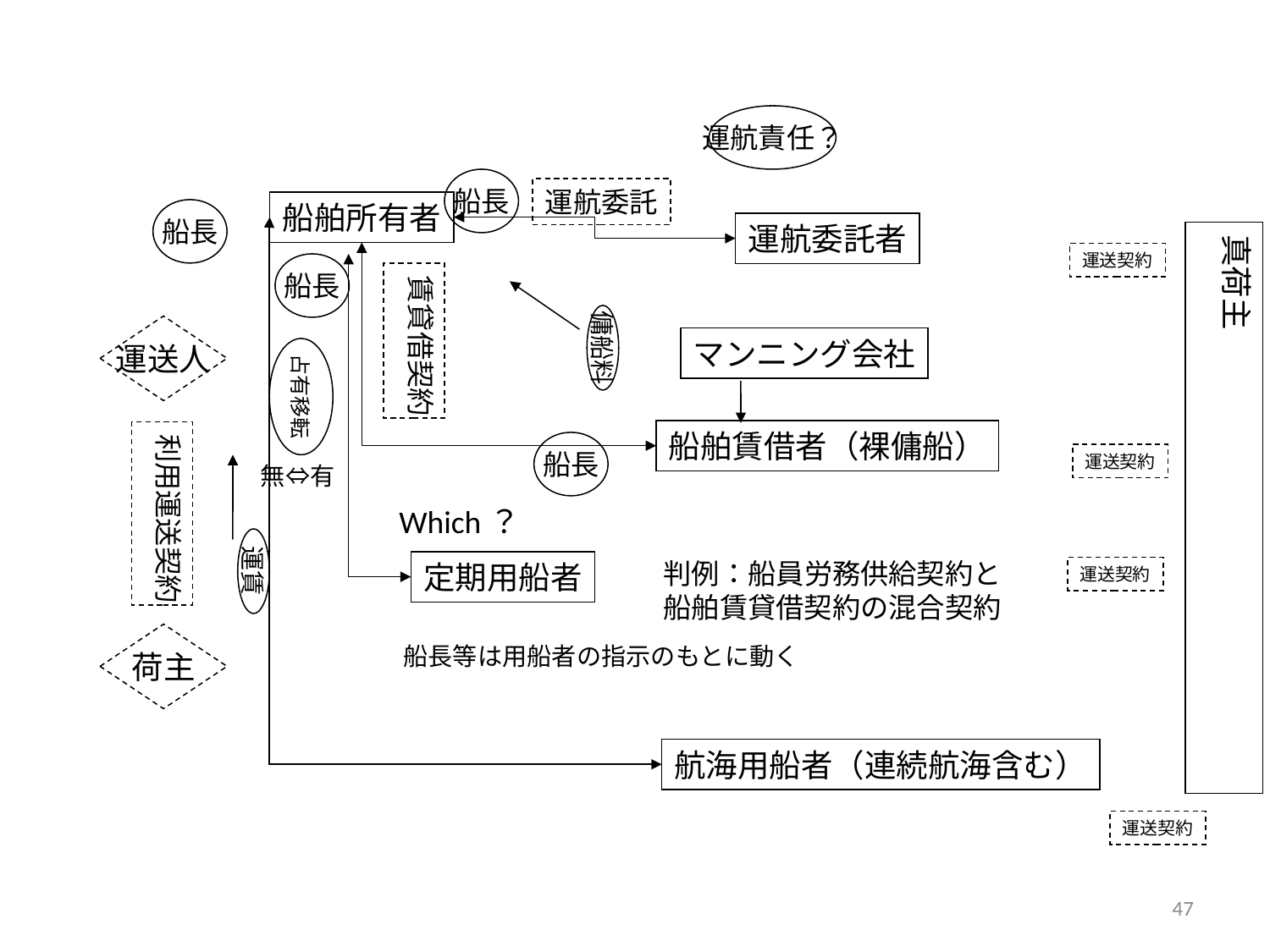

運航責任？
船長
運航委託
船舶所有者
船長
運航委託者
真荷主
運送契約
船長

賃貸借契約
傭船料
運送人
マンニング会社
占有移転

船舶賃借者（裸傭船）
利用運送契約
船長
運送契約

無⇔有
Which？
運賃
判例：船員労務供給契約と
船舶賃貸借契約の混合契約
定期用船者
運送契約
荷主
船長等は用船者の指示のもとに動く
航海用船者（連続航海含む）
運送契約
47